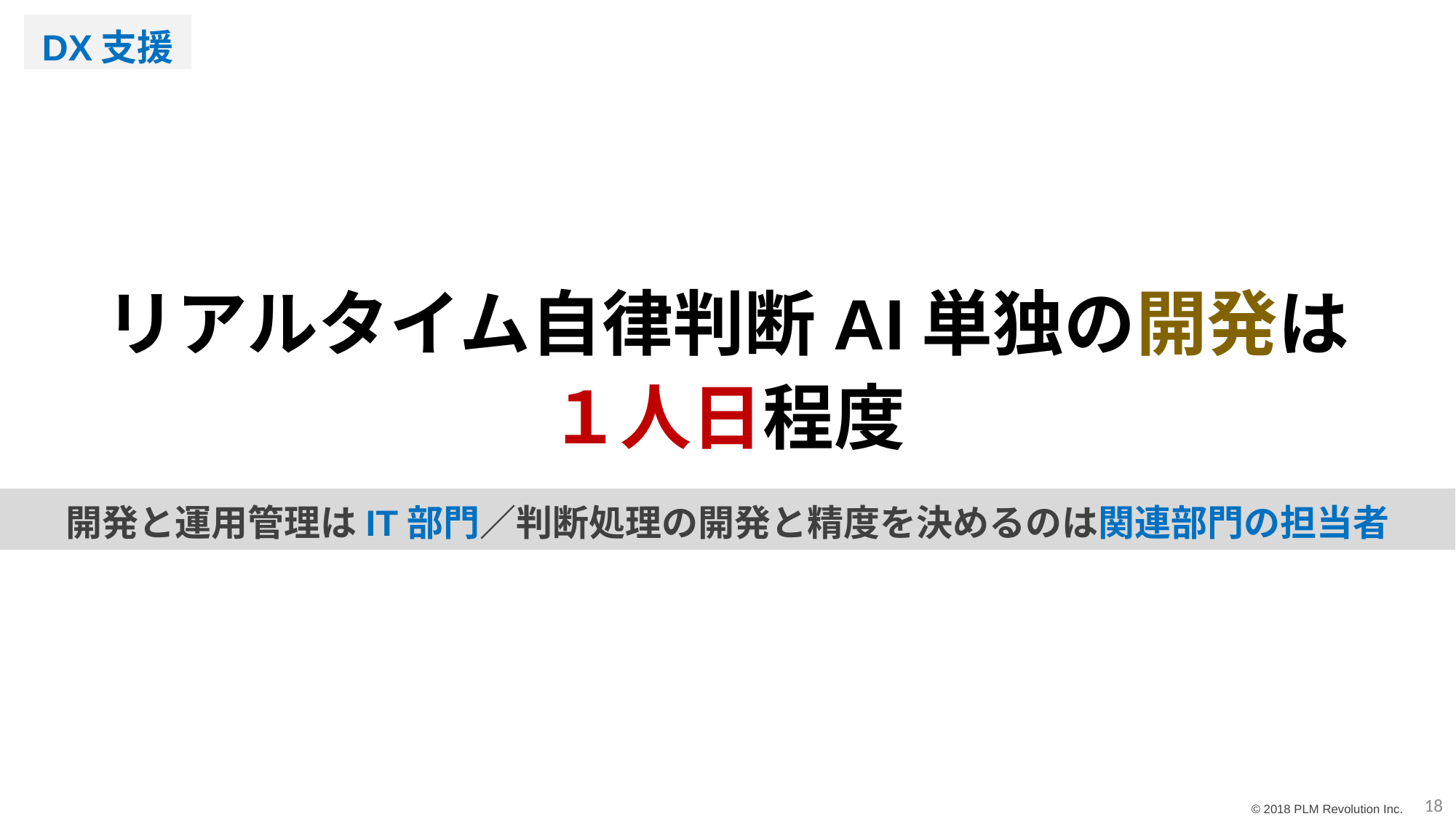

DX支援
リアルタイム自律判断AI単独の開発は
１人日程度
開発と運用管理はIT部門／判断処理の開発と精度を決めるのは関連部門の担当者
18
© 2018 PLM Revolution Inc.